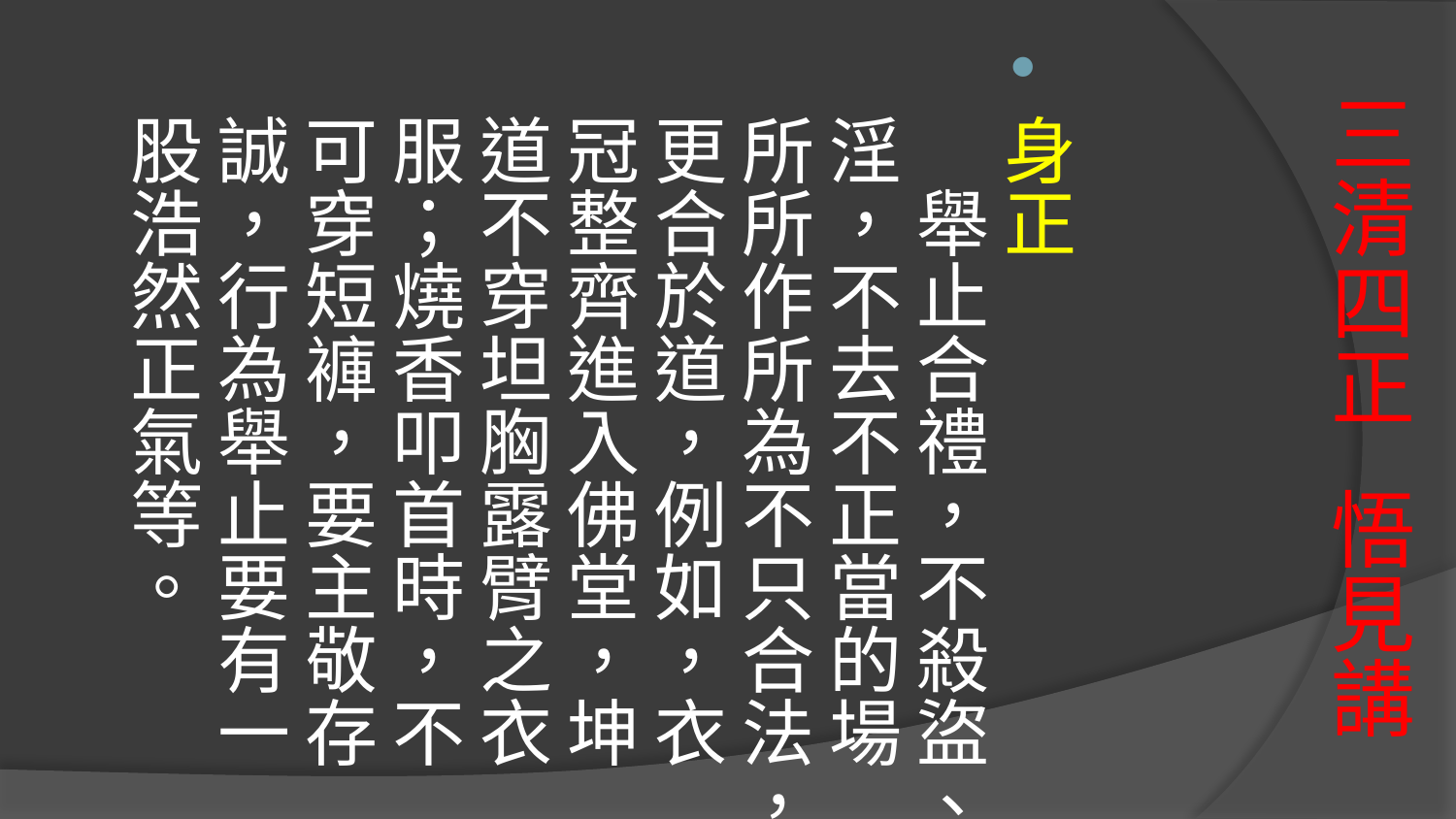

身正
　舉止合禮，不殺盜、淫，不去不正當的場所所作所為不只合法，更合於道，例如，衣冠整齊進入佛堂，坤道不穿坦胸露臂之衣服；燒香叩首時，不可穿短褲，要主敬存誠，行為舉止要有一股浩然正氣等。

# 三清四正   悟見講